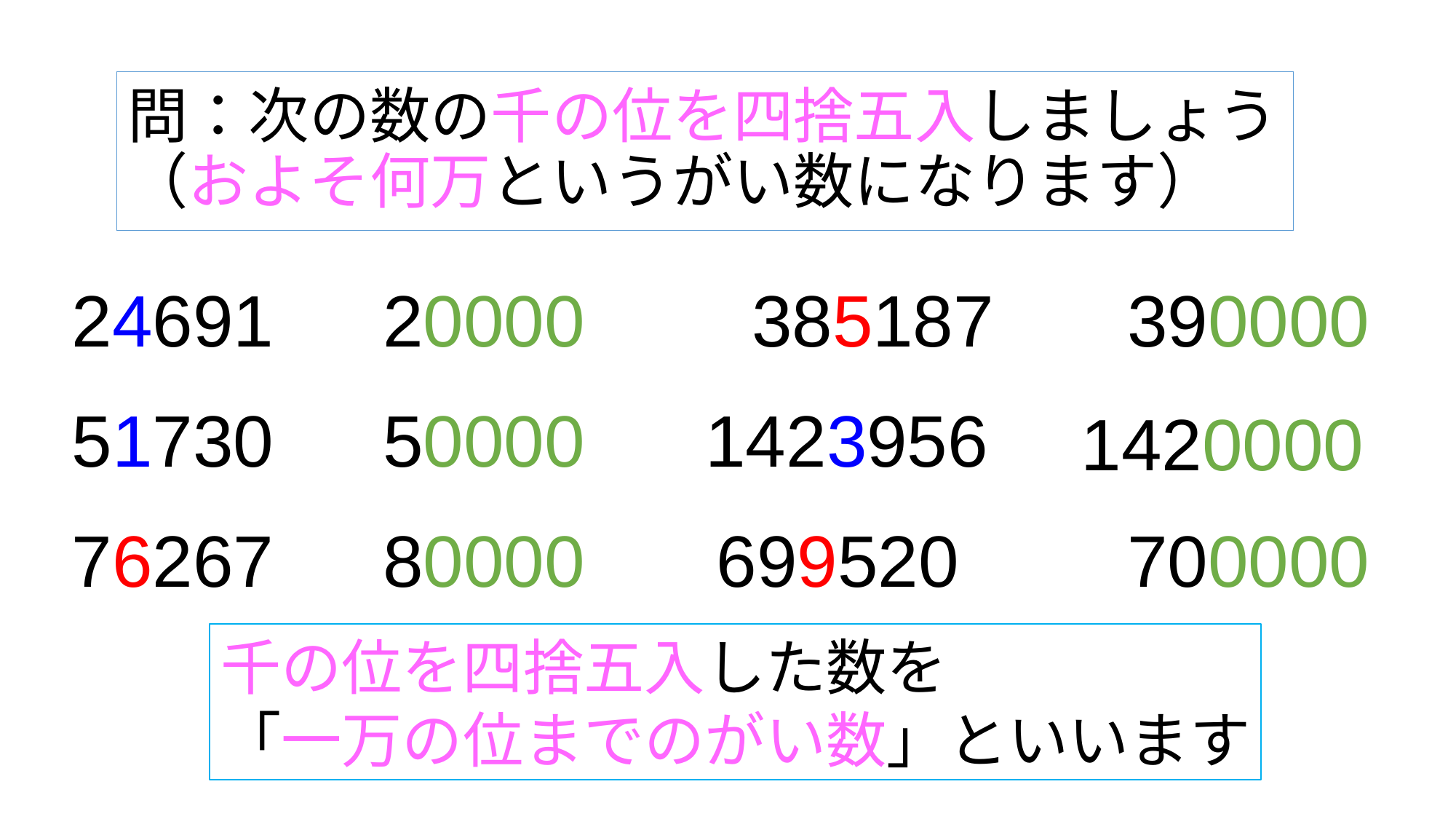

# 問：次の数の千の位を四捨五入しましょう （およそ何万というがい数になります）
24691
20000
385187
390000
51730
50000
1423956
1420000
76267
80000
699520
700000
千の位を四捨五入した数を
「一万の位までのがい数」といいます